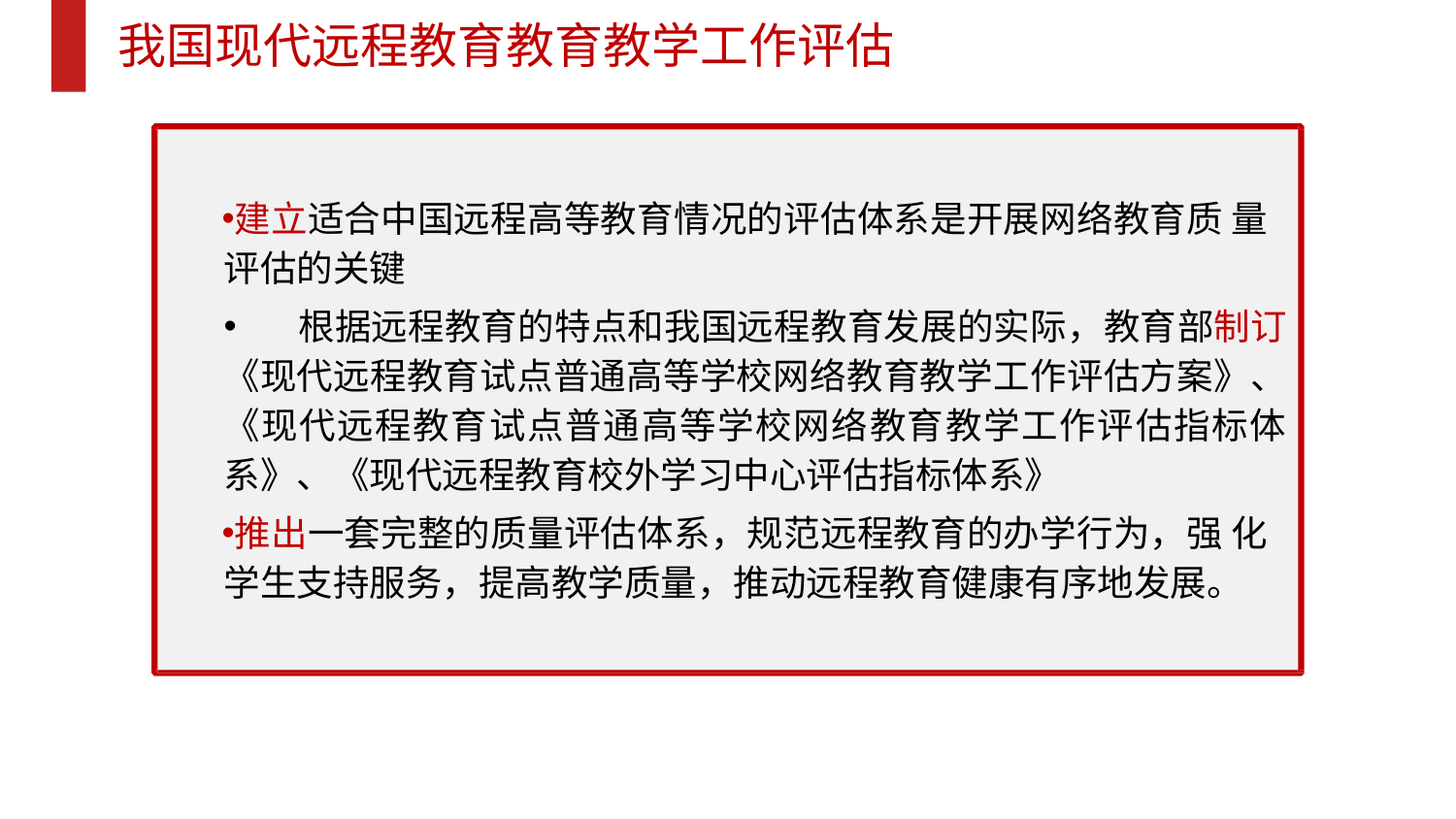

# 我国现代远程教育教育教学工作评估

建立适合中国远程高等教育情况的评估体系是开展网络教育质 量评估的关键
根据远程教育的特点和我国远程教育发展的实际，教育部制订
《现代远程教育试点普通高等学校网络教育教学工作评估方案》、
《现代远程教育试点普通高等学校网络教育教学工作评估指标体 系》、《现代远程教育校外学习中心评估指标体系》
推出一套完整的质量评估体系，规范远程教育的办学行为，强 化学生支持服务，提高教学质量，推动远程教育健康有序地发展。